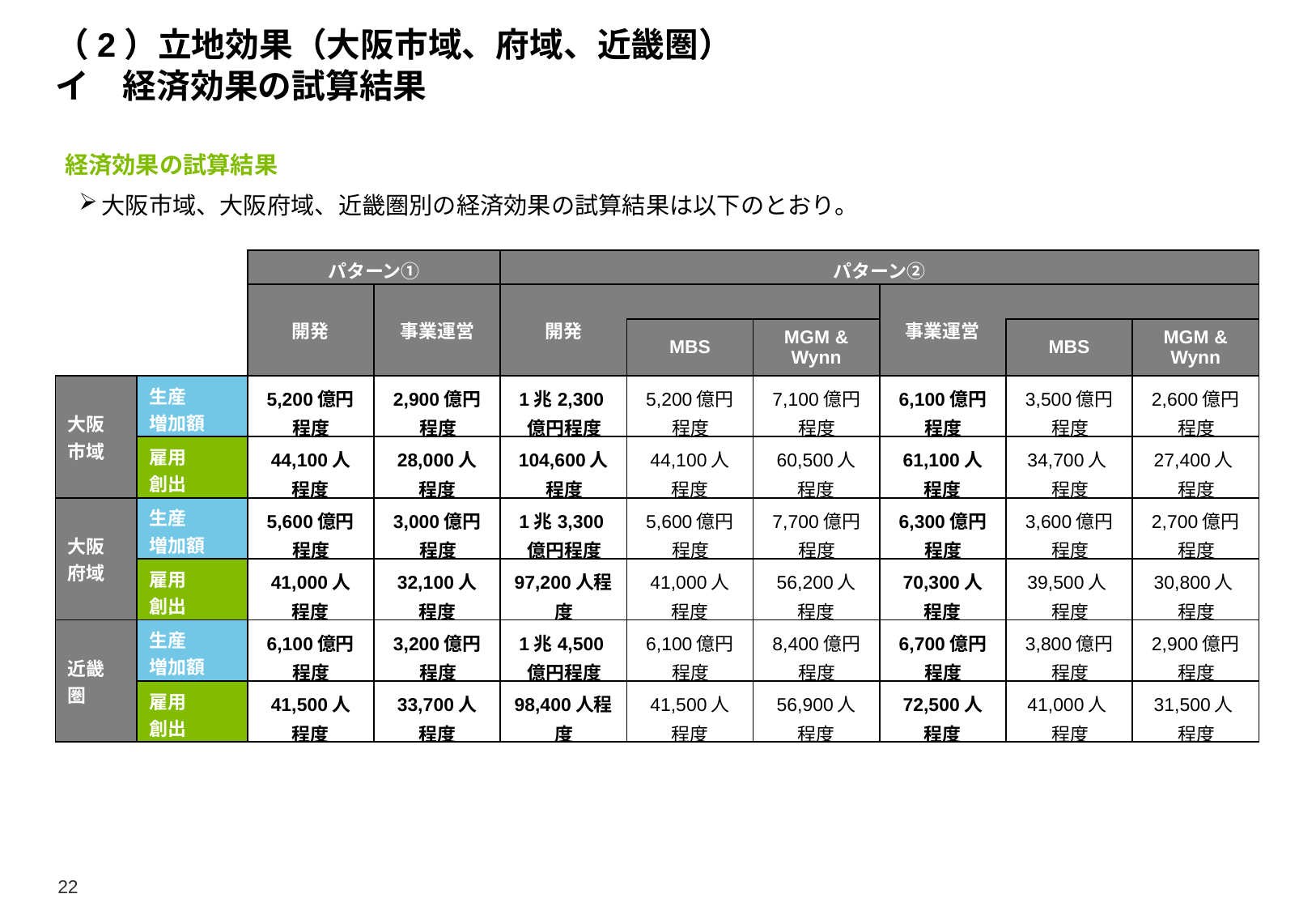

# （2）立地効果（大阪市域、府域、近畿圏） イ　経済効果の試算結果
経済効果の試算結果
大阪市域、大阪府域、近畿圏別の経済効果の試算結果は以下のとおり。
|  |  | パターン① |  | パターン② |  |  |  |  |  |
| --- | --- | --- | --- | --- | --- | --- | --- | --- | --- |
|  |  | 開発 | 事業運営 | 開発 |  |  | 事業運営 |  |  |
|  |  |  |  |  | MBS | MGM & Wynn |  | MBS | MGM & Wynn |
| 大阪 市域 | 生産 増加額 | 5,200億円程度 | 2,900億円程度 | 1兆2,300億円程度 | 5,200億円程度 | 7,100億円程度 | 6,100億円程度 | 3,500億円程度 | 2,600億円程度 |
|  | 雇用 創出 | 44,100人 程度 | 28,000人 程度 | 104,600人程度 | 44,100人 程度 | 60,500人 程度 | 61,100人 程度 | 34,700人 程度 | 27,400人 程度 |
| 大阪 府域 | 生産 増加額 | 5,600億円程度 | 3,000億円程度 | 1兆3,300億円程度 | 5,600億円程度 | 7,700億円程度 | 6,300億円程度 | 3,600億円程度 | 2,700億円程度 |
|  | 雇用 創出 | 41,000人 程度 | 32,100人 程度 | 97,200人程度 | 41,000人 程度 | 56,200人 程度 | 70,300人 程度 | 39,500人 程度 | 30,800人 程度 |
| 近畿 圏 | 生産 増加額 | 6,100億円程度 | 3,200億円程度 | 1兆4,500億円程度 | 6,100億円程度 | 8,400億円程度 | 6,700億円程度 | 3,800億円程度 | 2,900億円程度 |
|  | 雇用 創出 | 41,500人 程度 | 33,700人 程度 | 98,400人程度 | 41,500人 程度 | 56,900人 程度 | 72,500人 程度 | 41,000人 程度 | 31,500人 程度 |
22